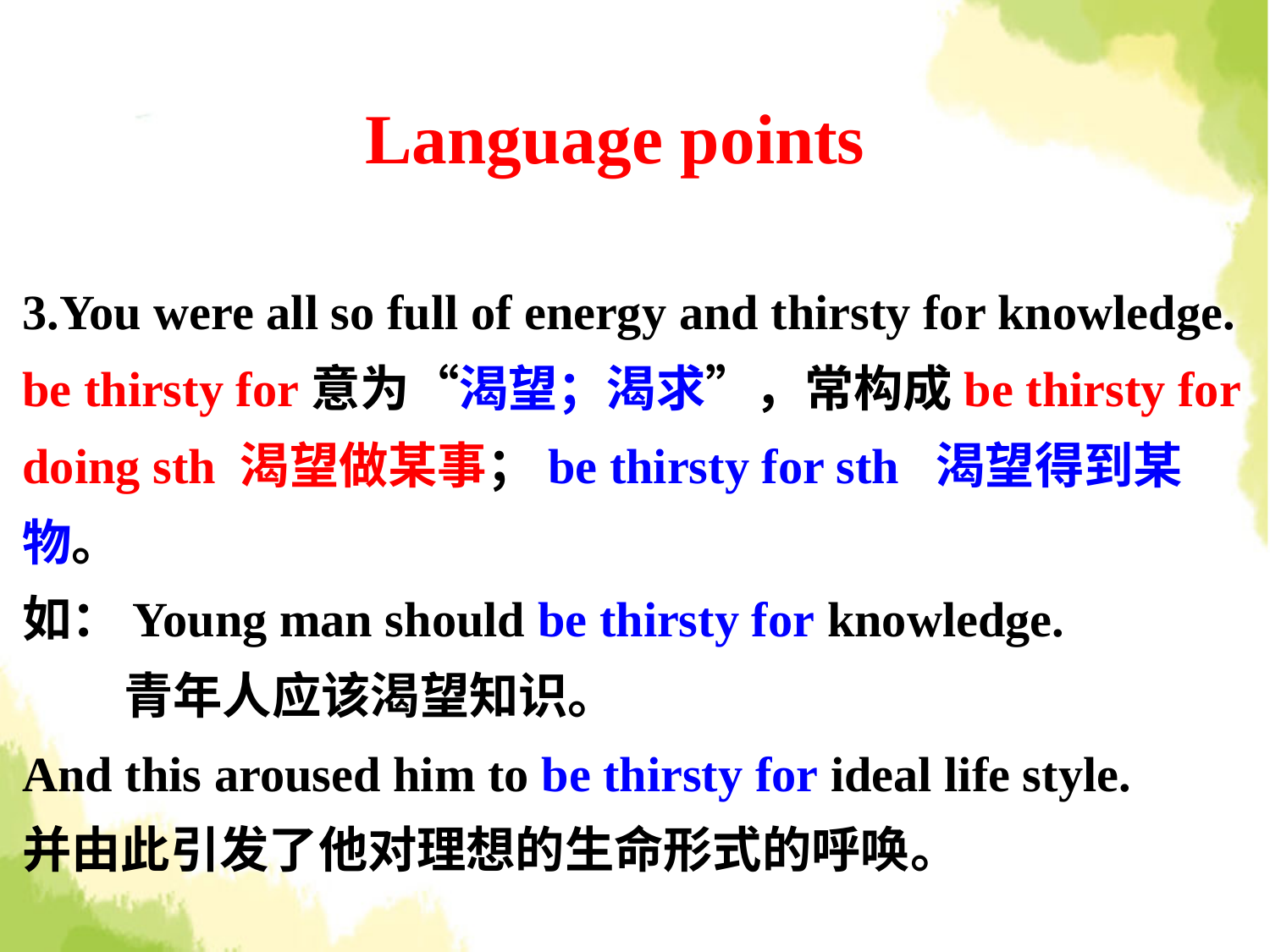

Language points
3.You were all so full of energy and thirsty for knowledge.
be thirsty for意为“渴望；渴求”，常构成be thirsty for doing sth 渴望做某事；be thirsty for sth  渴望得到某物。
如：Young man should be thirsty for knowledge.
        青年人应该渴望知识。
And this aroused him to be thirsty for ideal life style.
并由此引发了他对理想的生命形式的呼唤。